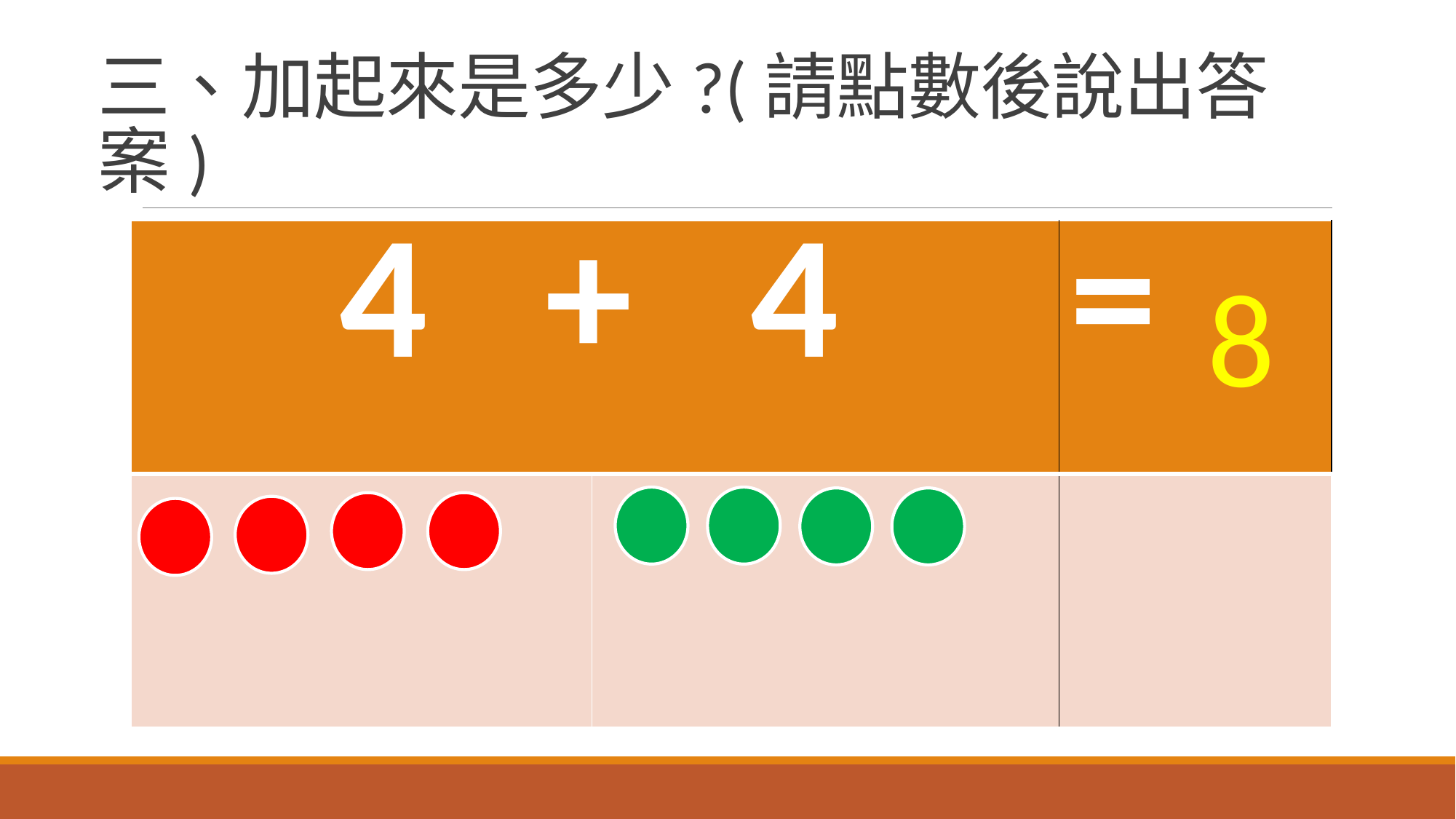

# 三、加起來是多少?(請點數後說出答案)

| 4 + 4 |  | = |
| --- | --- | --- |
|  |  |  |
8